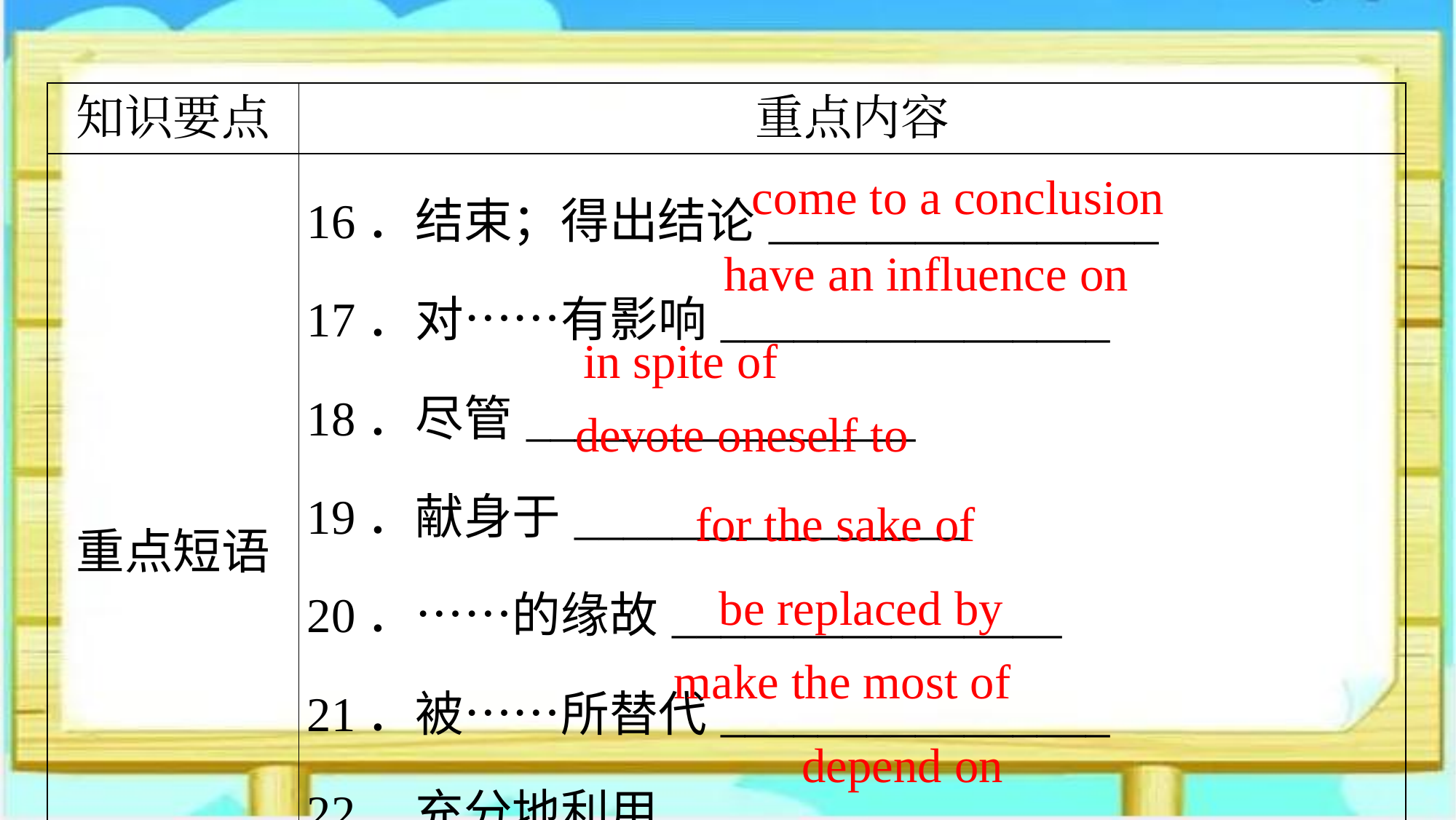

| 知识要点 | 重点内容 |
| --- | --- |
| 重点短语 | 16．结束；得出结论\_\_\_\_\_\_\_\_\_\_\_\_\_\_\_\_ 17．对……有影响\_\_\_\_\_\_\_\_\_\_\_\_\_\_\_\_ 18．尽管\_\_\_\_\_\_\_\_\_\_\_\_\_\_\_\_ 19．献身于\_\_\_\_\_\_\_\_\_\_\_\_\_\_\_\_ 20．……的缘故\_\_\_\_\_\_\_\_\_\_\_\_\_\_\_\_ 21．被……所替代\_\_\_\_\_\_\_\_\_\_\_\_\_\_\_\_ 22．充分地利用\_\_\_\_\_\_\_\_\_\_\_\_\_\_\_\_ 23．依靠，取决于\_\_\_\_\_\_\_\_\_\_\_\_\_\_\_\_ |
come to a conclusion
have an influence on
in spite of
devote oneself to
for the sake of
be replaced by
make the most of
depend on